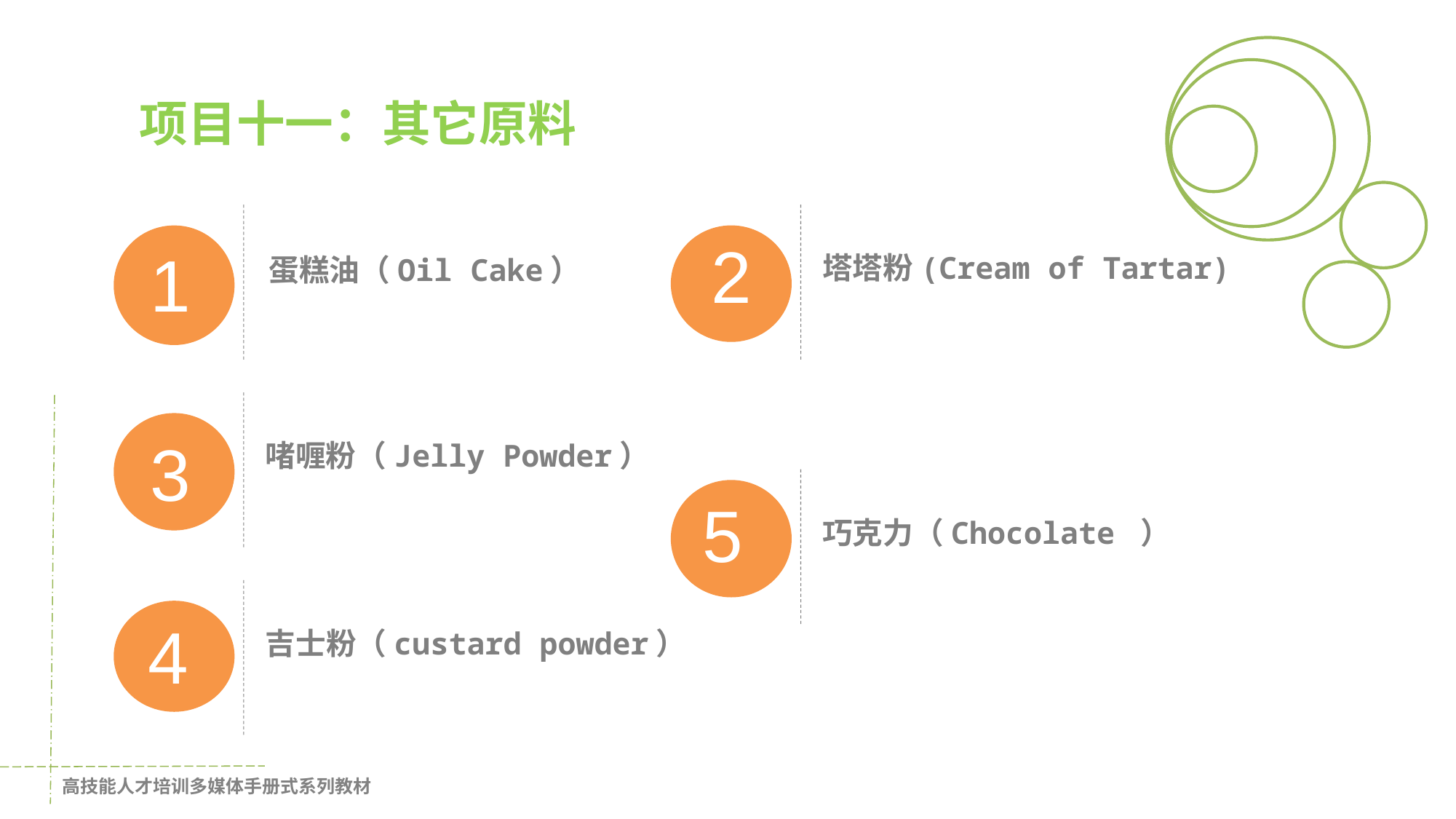

项目十一：其它原料

1
蛋糕油（Oil Cake）

2

塔塔粉(Cream of Tartar)

3
啫喱粉（Jelly Powder）

5
巧克力（Chocolate ）

4
吉士粉（custard powder）